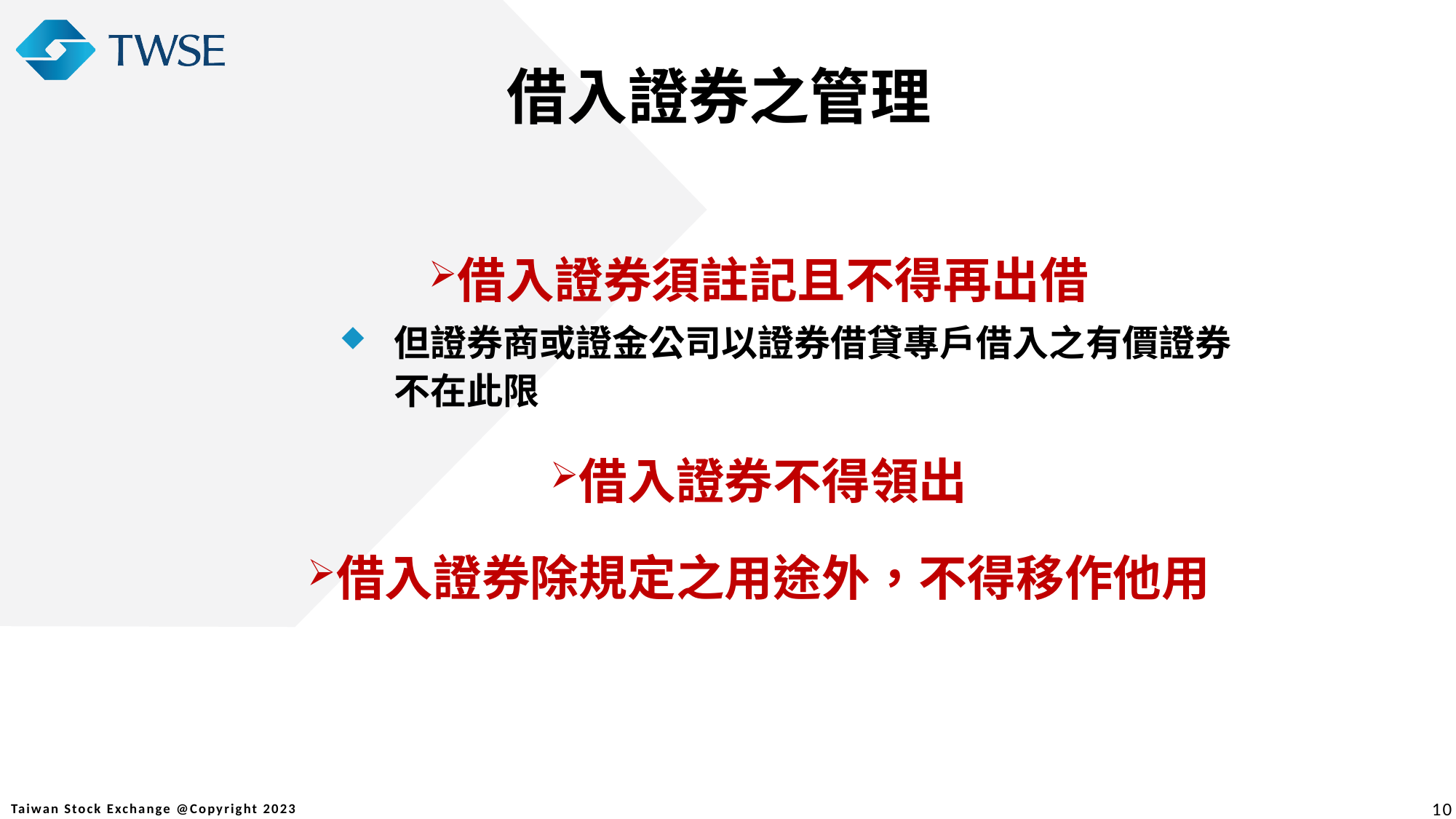

借入證券之管理
借入證券須註記且不得再出借
但證券商或證金公司以證券借貸專戶借入之有價證券不在此限
借入證券不得領出
借入證券除規定之用途外，不得移作他用

10